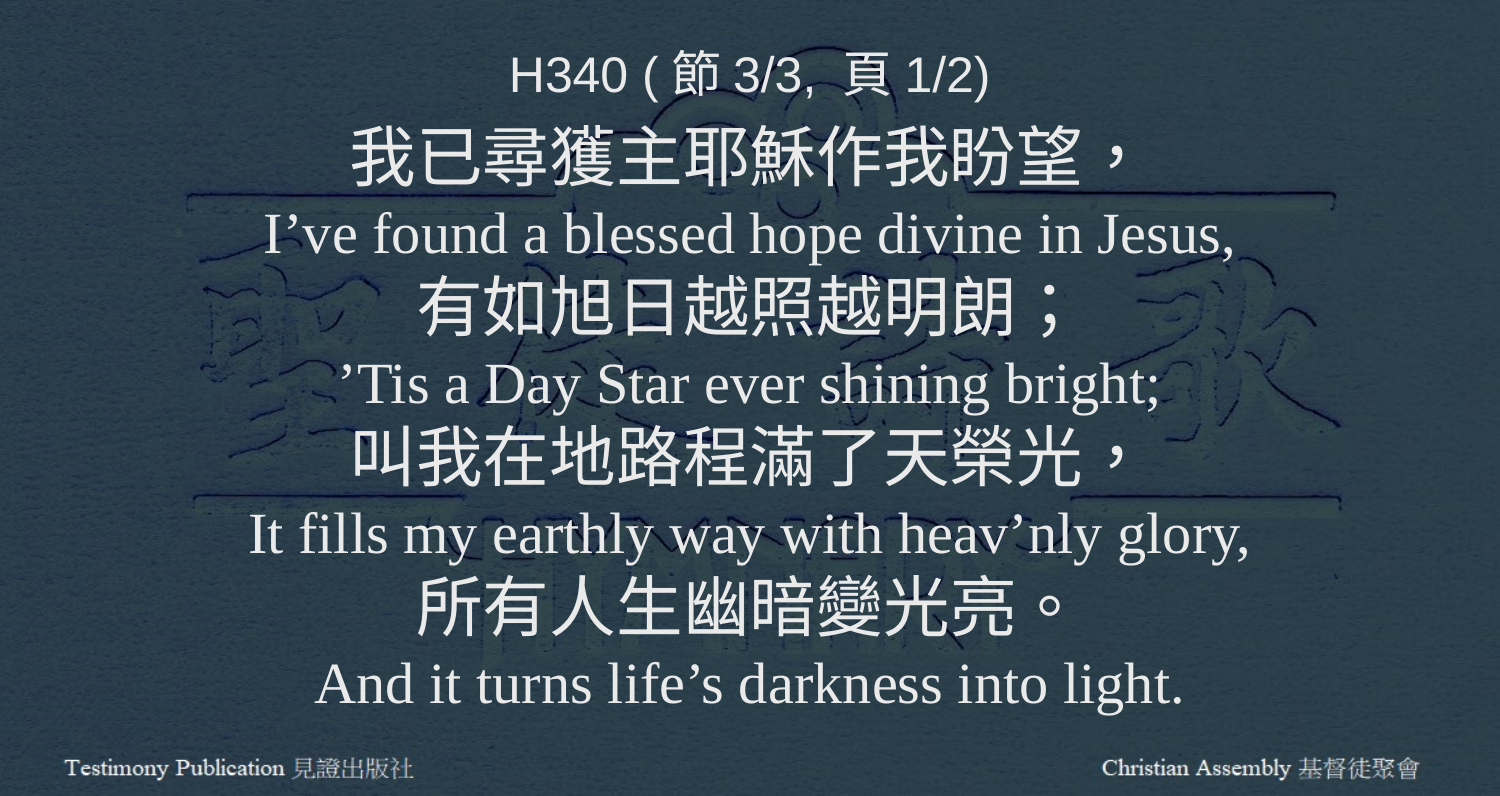

H340 (節3/3, 頁1/2)
我已尋獲主耶穌作我盼望，
I’ve found a blessed hope divine in Jesus,
有如旭日越照越明朗；
’Tis a Day Star ever shining bright;
叫我在地路程滿了天榮光，
It fills my earthly way with heav’nly glory,
所有人生幽暗變光亮。
And it turns life’s darkness into light.